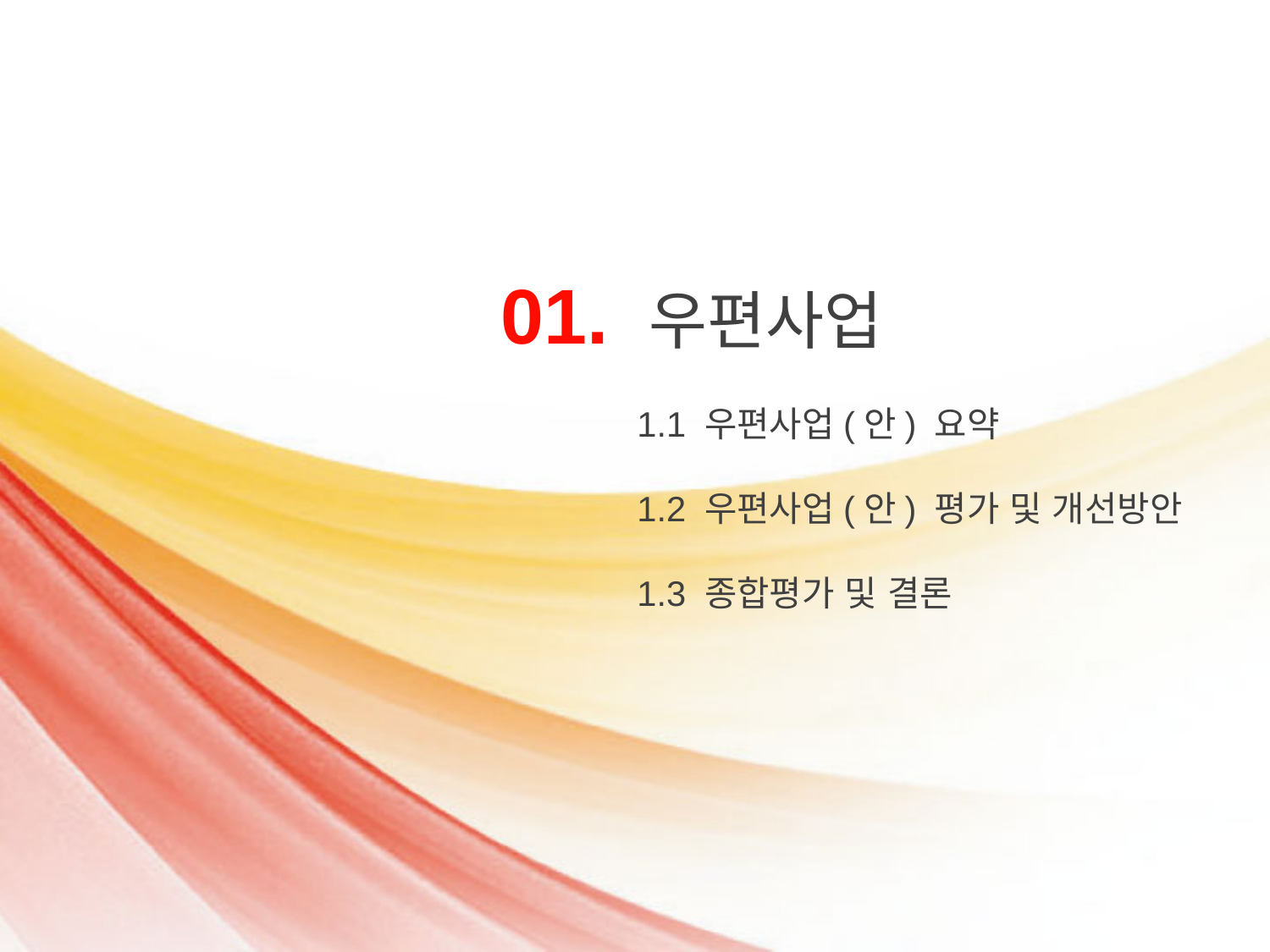

01. 우편사업
1.1 우편사업(안) 요약
1.2 우편사업(안) 평가 및 개선방안
1.3 종합평가 및 결론